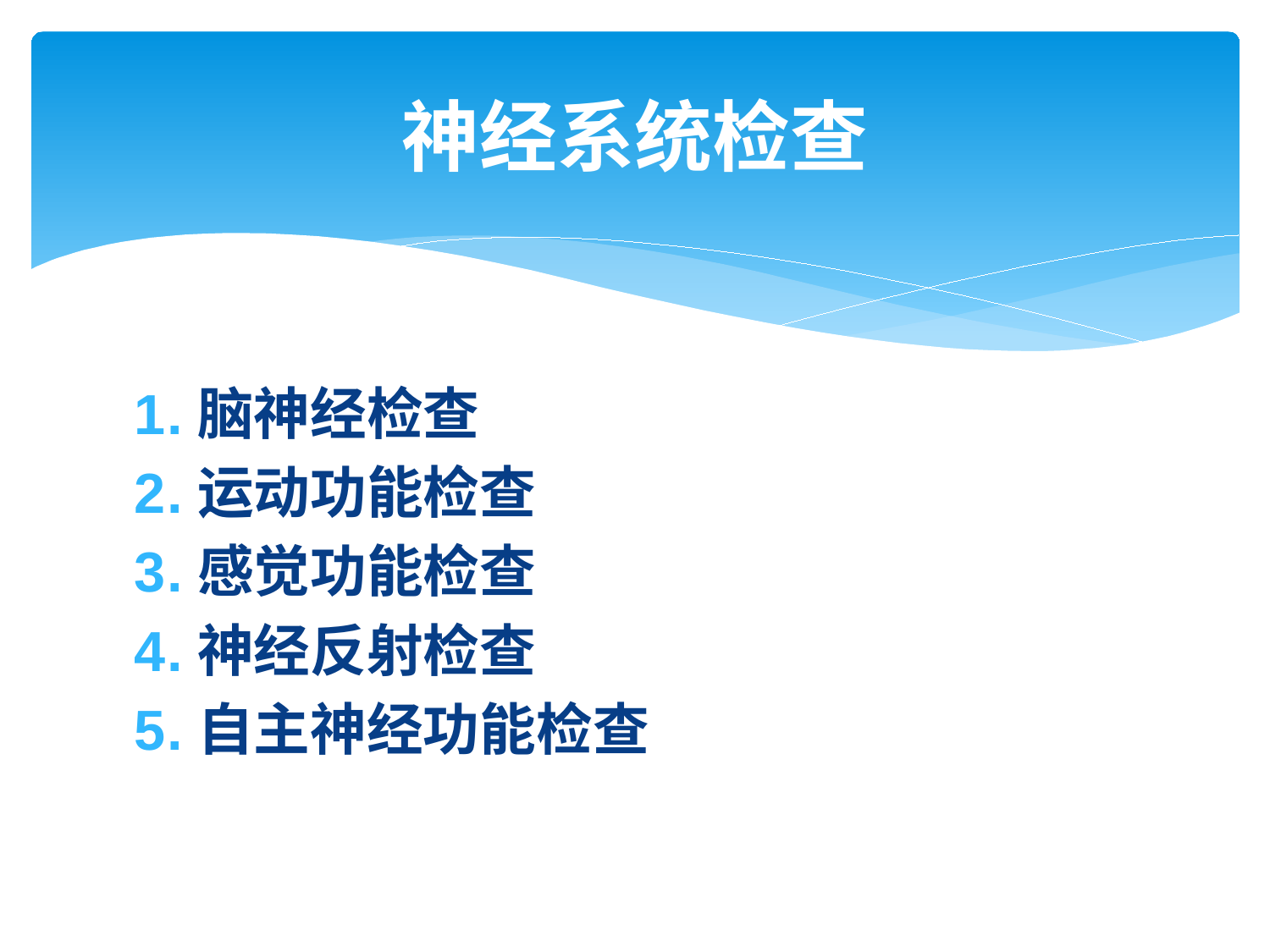

# 神经系统检查
脑神经检查
运动功能检查
感觉功能检查
神经反射检查
自主神经功能检查